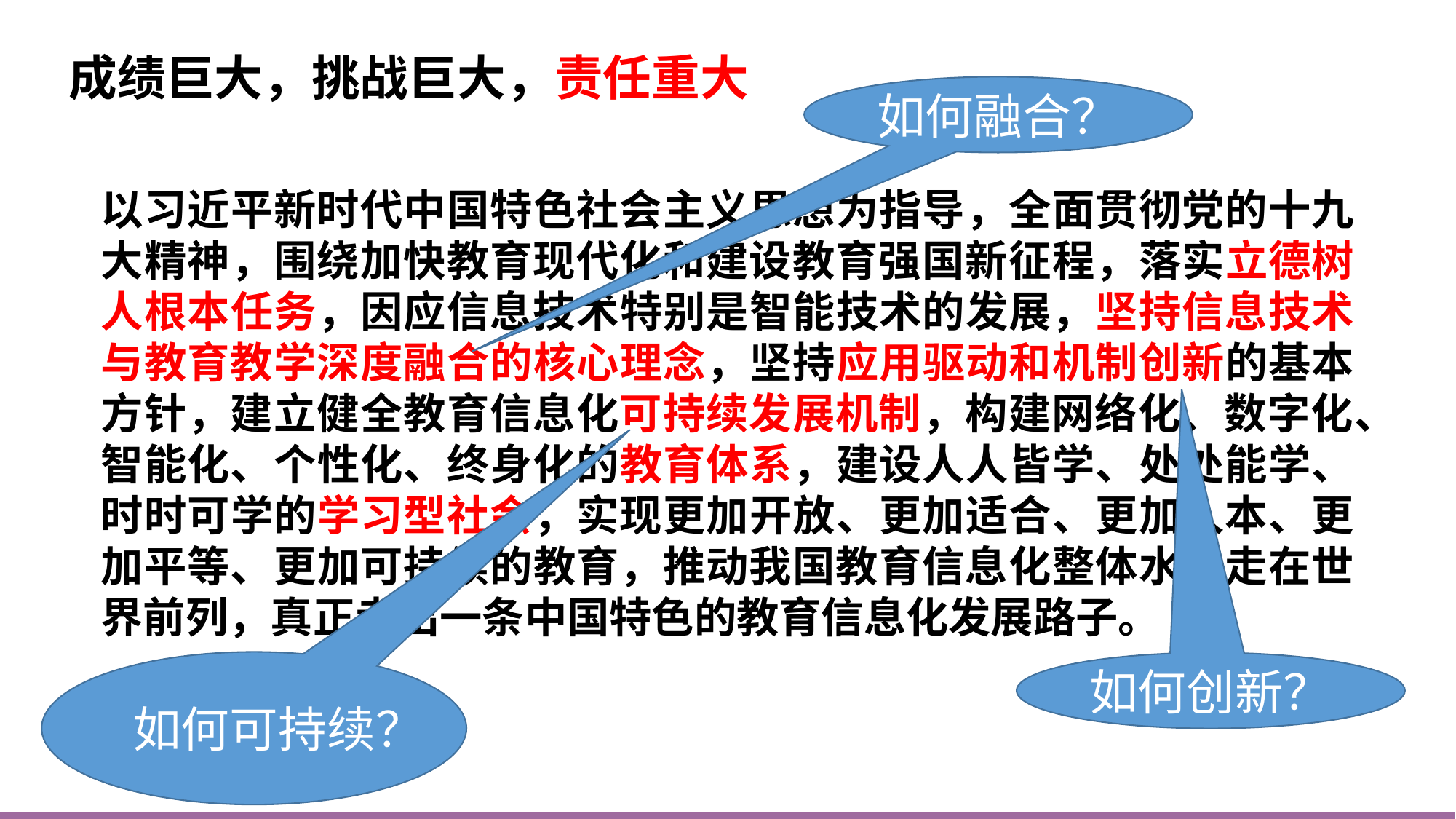

成绩巨大，挑战巨大，责任重大
如何融合？
以习近平新时代中国特色社会主义思想为指导，全面贯彻党的十九大精神，围绕加快教育现代化和建设教育强国新征程，落实立德树人根本任务，因应信息技术特别是智能技术的发展，坚持信息技术与教育教学深度融合的核心理念，坚持应用驱动和机制创新的基本方针，建立健全教育信息化可持续发展机制，构建网络化、数字化、智能化、个性化、终身化的教育体系，建设人人皆学、处处能学、时时可学的学习型社会，实现更加开放、更加适合、更加人本、更加平等、更加可持续的教育，推动我国教育信息化整体水平走在世界前列，真正走出一条中国特色的教育信息化发展路子。
如何可持续？
如何创新？